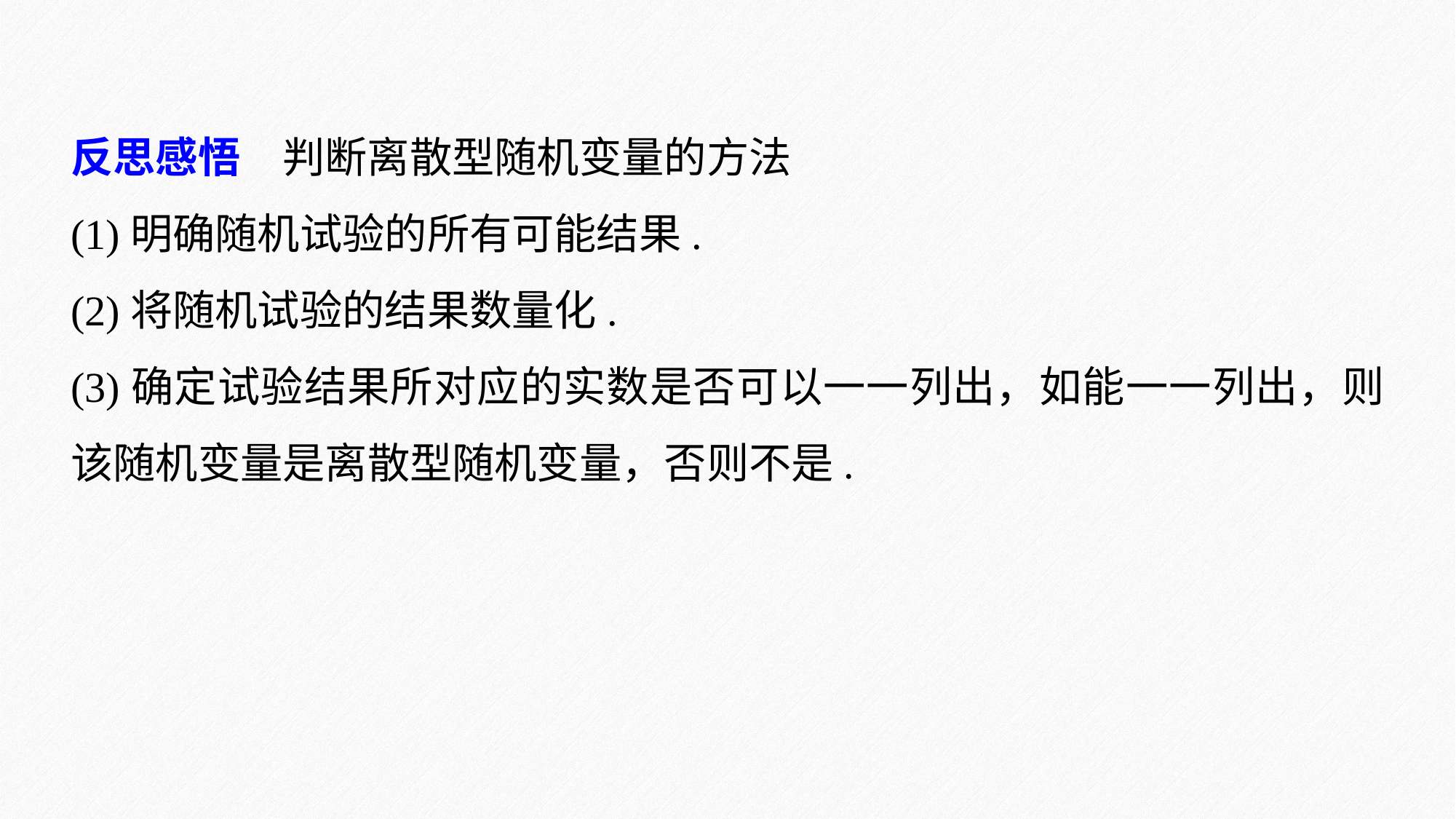

反思感悟　判断离散型随机变量的方法
(1)明确随机试验的所有可能结果.
(2)将随机试验的结果数量化.
(3)确定试验结果所对应的实数是否可以一一列出，如能一一列出，则该随机变量是离散型随机变量，否则不是.